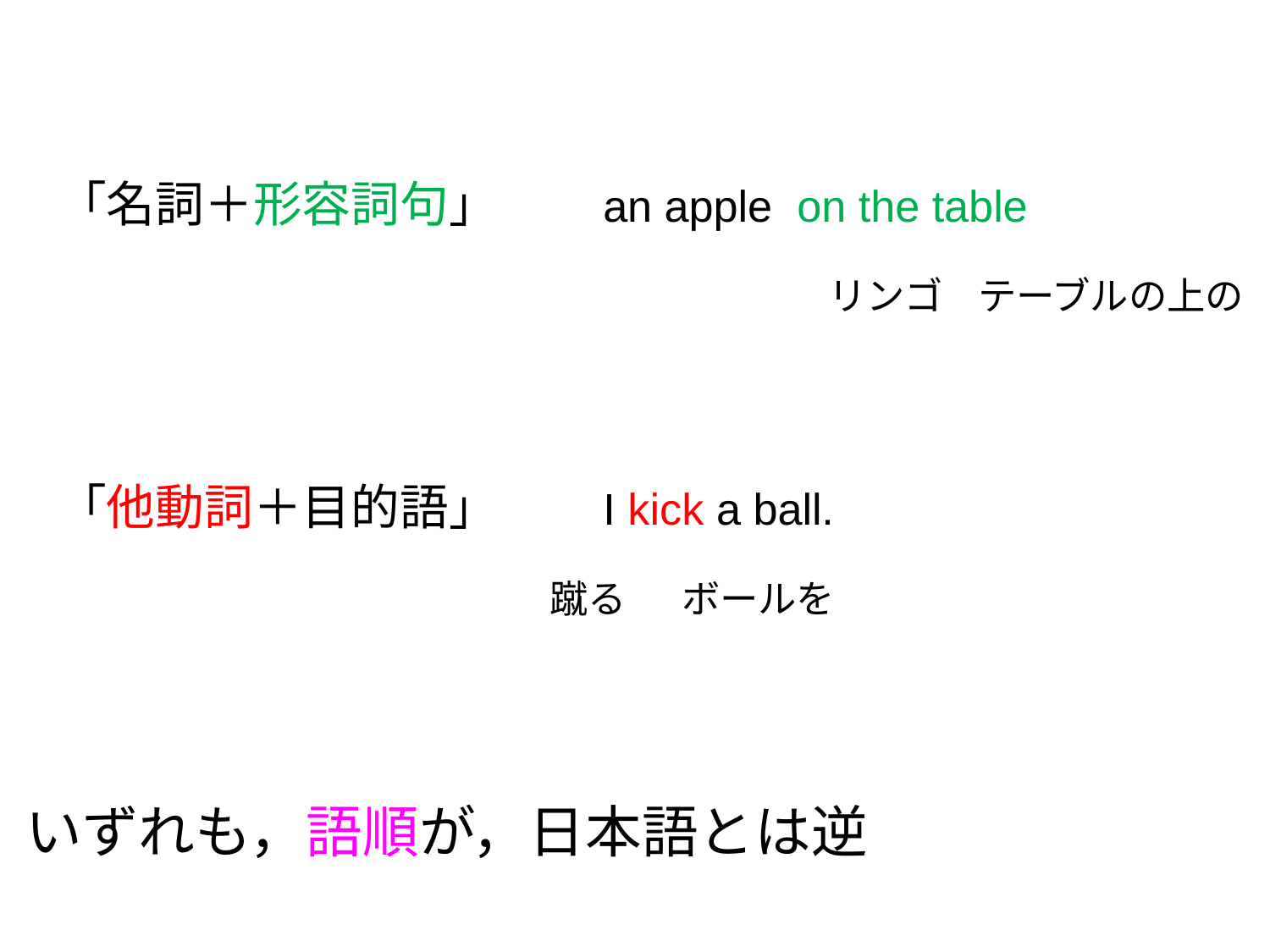

「名詞＋形容詞句」　　 an apple  on the table
　　　　　　　　　　　　　　　　 　    　　リンゴ    テーブルの上の

「他動詞＋目的語」　　 I kick a ball.
                                                        蹴る　  ボールを

いずれも，語順が，日本語とは逆